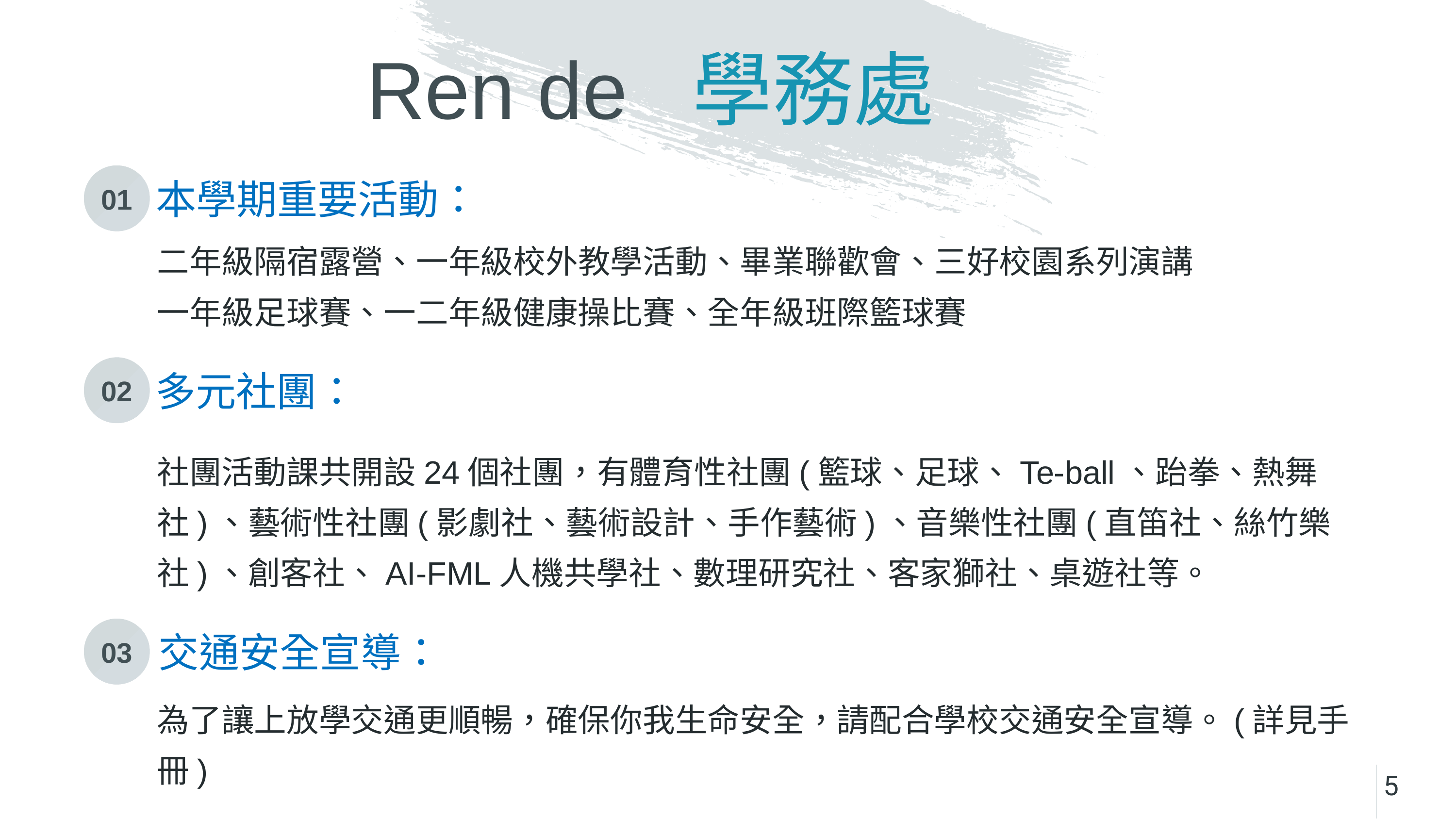

Ren de  學務處
01
本學期重要活動：
二年級隔宿露營、一年級校外教學活動、畢業聯歡會、三好校園系列演講
一年級足球賽、一二年級健康操比賽、全年級班際籃球賽
02
多元社團：
社團活動課共開設24個社團，有體育性社團(籃球、足球、Te-ball、跆拳、熱舞社)、藝術性社團(影劇社、藝術設計、手作藝術)、音樂性社團(直笛社、絲竹樂社)、創客社、AI-FML人機共學社、數理研究社、客家獅社、桌遊社等。
03
交通安全宣導：
為了讓上放學交通更順暢，確保你我生命安全，請配合學校交通安全宣導。(詳見手冊)
5